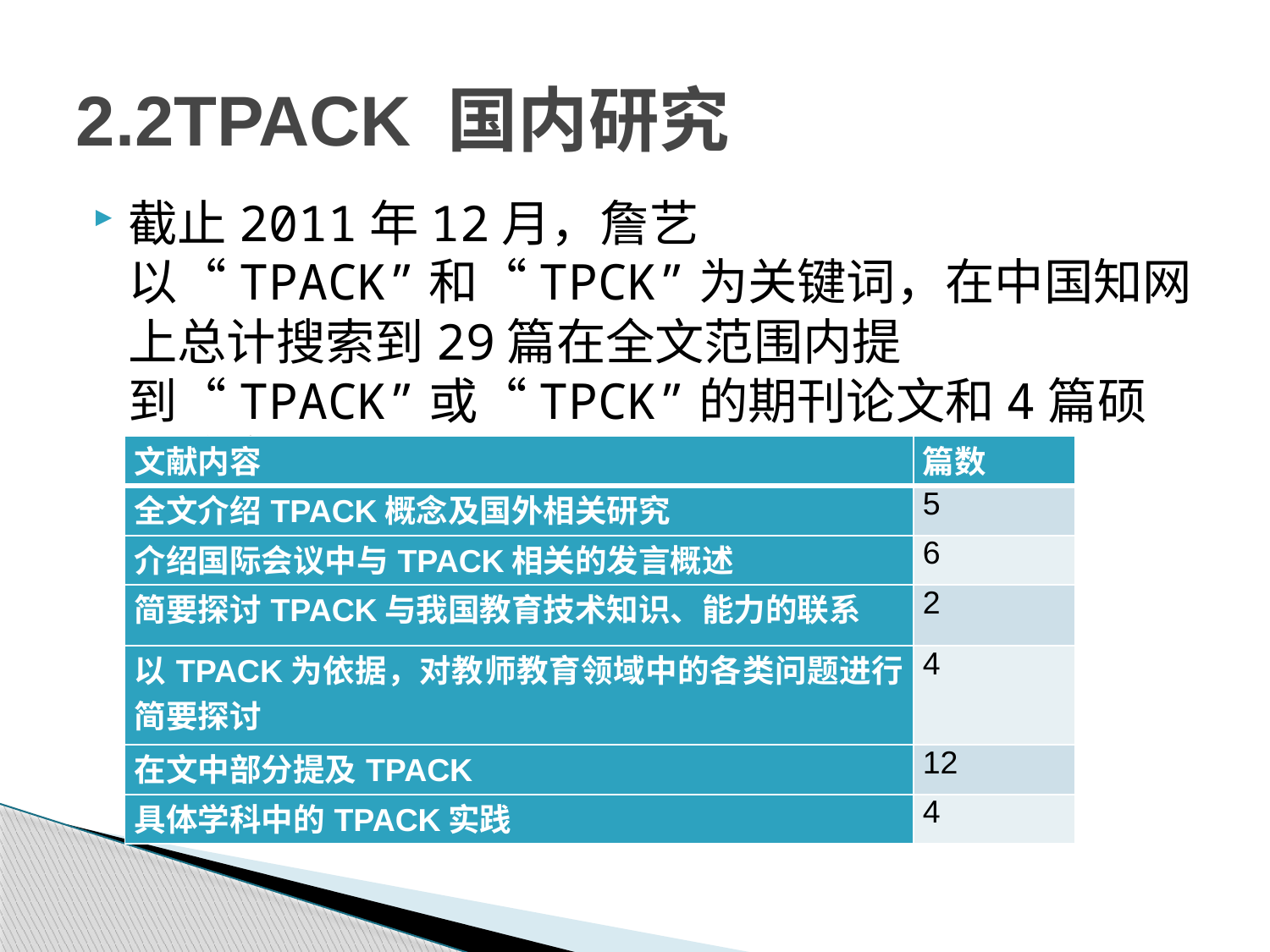

# 2.2TPACK 国内研究
截止2011年12月，詹艺以“TPACK”和“TPCK”为关键词，在中国知网上总计搜索到29篇在全文范围内提到“TPACK”或“TPCK”的期刊论文和4篇硕士论文。

| 文献内容 | 篇数 |
| --- | --- |
| 全文介绍TPACK概念及国外相关研究 | 5 |
| 介绍国际会议中与TPACK相关的发言概述 | 6 |
| 简要探讨TPACK与我国教育技术知识、能力的联系 | 2 |
| 以TPACK为依据，对教师教育领域中的各类问题进行简要探讨 | 4 |
| 在文中部分提及TPACK | 12 |
| 具体学科中的TPACK实践 | 4 |